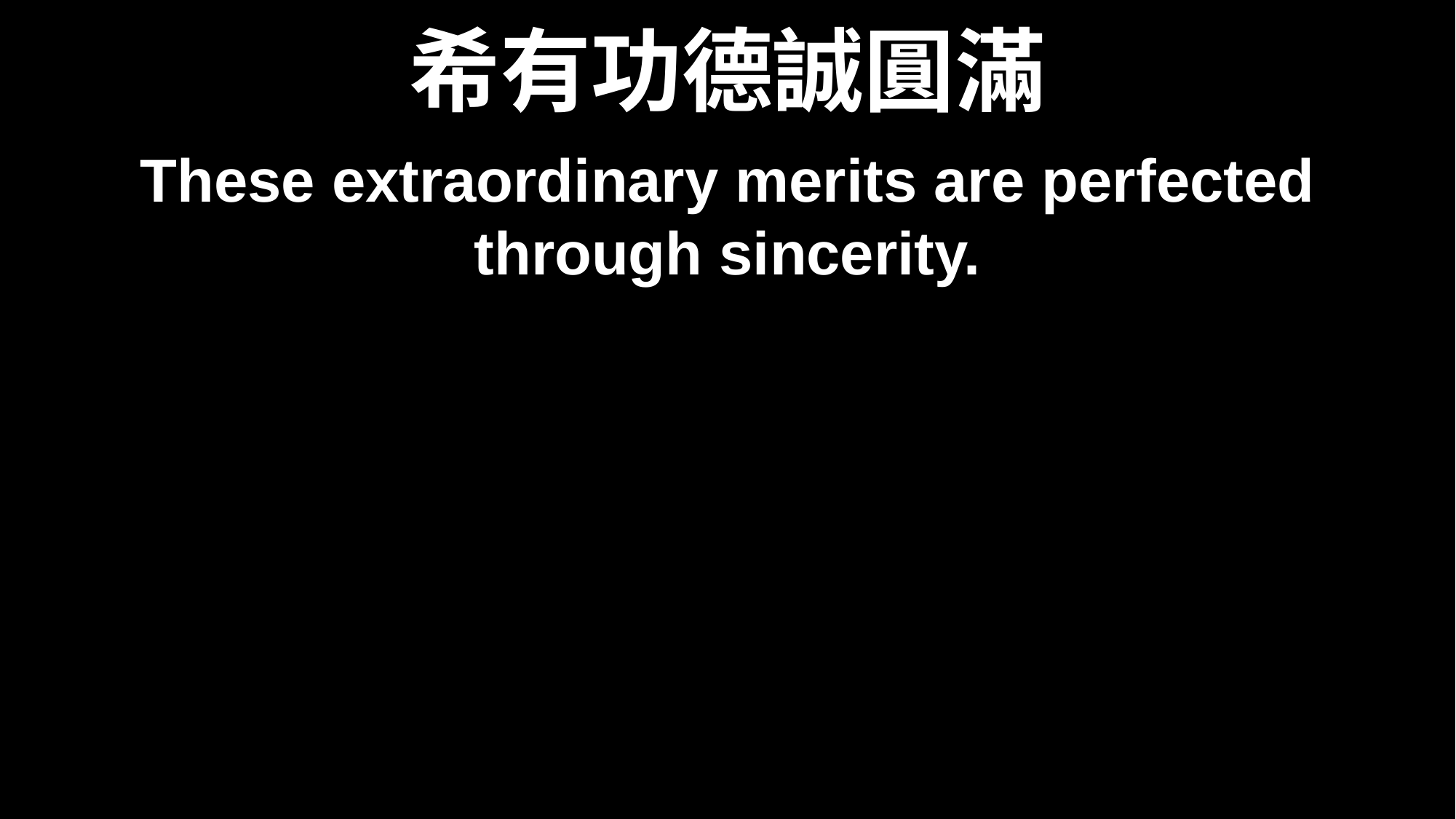

# 希有功德誠圓滿
These extraordinary merits are perfected
through sincerity.